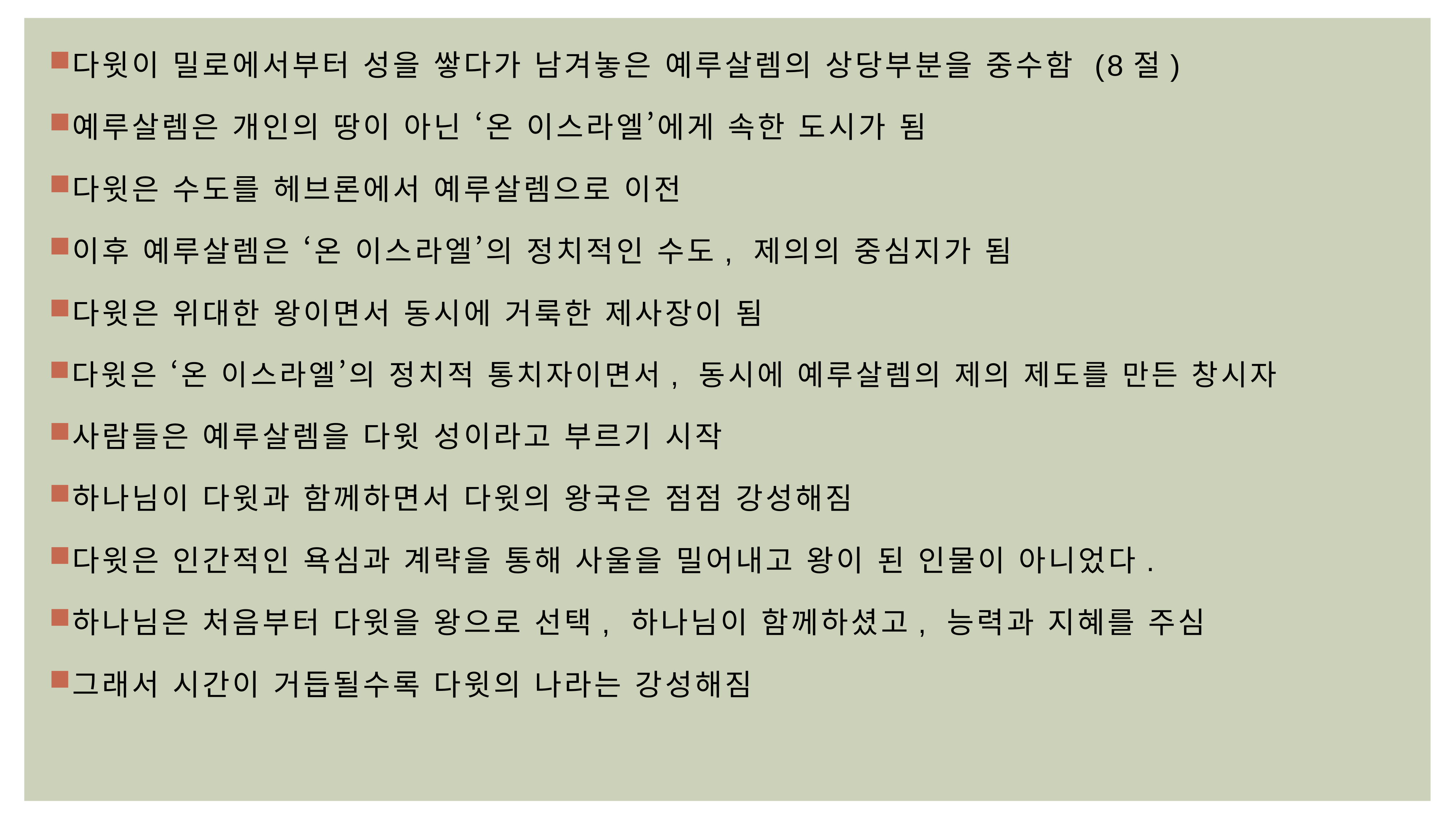

다윗이 밀로에서부터 성을 쌓다가 남겨놓은 예루살렘의 상당부분을 중수함 (8절)
예루살렘은 개인의 땅이 아닌 ‘온 이스라엘’에게 속한 도시가 됨
다윗은 수도를 헤브론에서 예루살렘으로 이전
이후 예루살렘은 ‘온 이스라엘’의 정치적인 수도, 제의의 중심지가 됨
다윗은 위대한 왕이면서 동시에 거룩한 제사장이 됨
다윗은 ‘온 이스라엘’의 정치적 통치자이면서, 동시에 예루살렘의 제의 제도를 만든 창시자
사람들은 예루살렘을 다윗 성이라고 부르기 시작
하나님이 다윗과 함께하면서 다윗의 왕국은 점점 강성해짐
다윗은 인간적인 욕심과 계략을 통해 사울을 밀어내고 왕이 된 인물이 아니었다.
하나님은 처음부터 다윗을 왕으로 선택, 하나님이 함께하셨고, 능력과 지혜를 주심
그래서 시간이 거듭될수록 다윗의 나라는 강성해짐